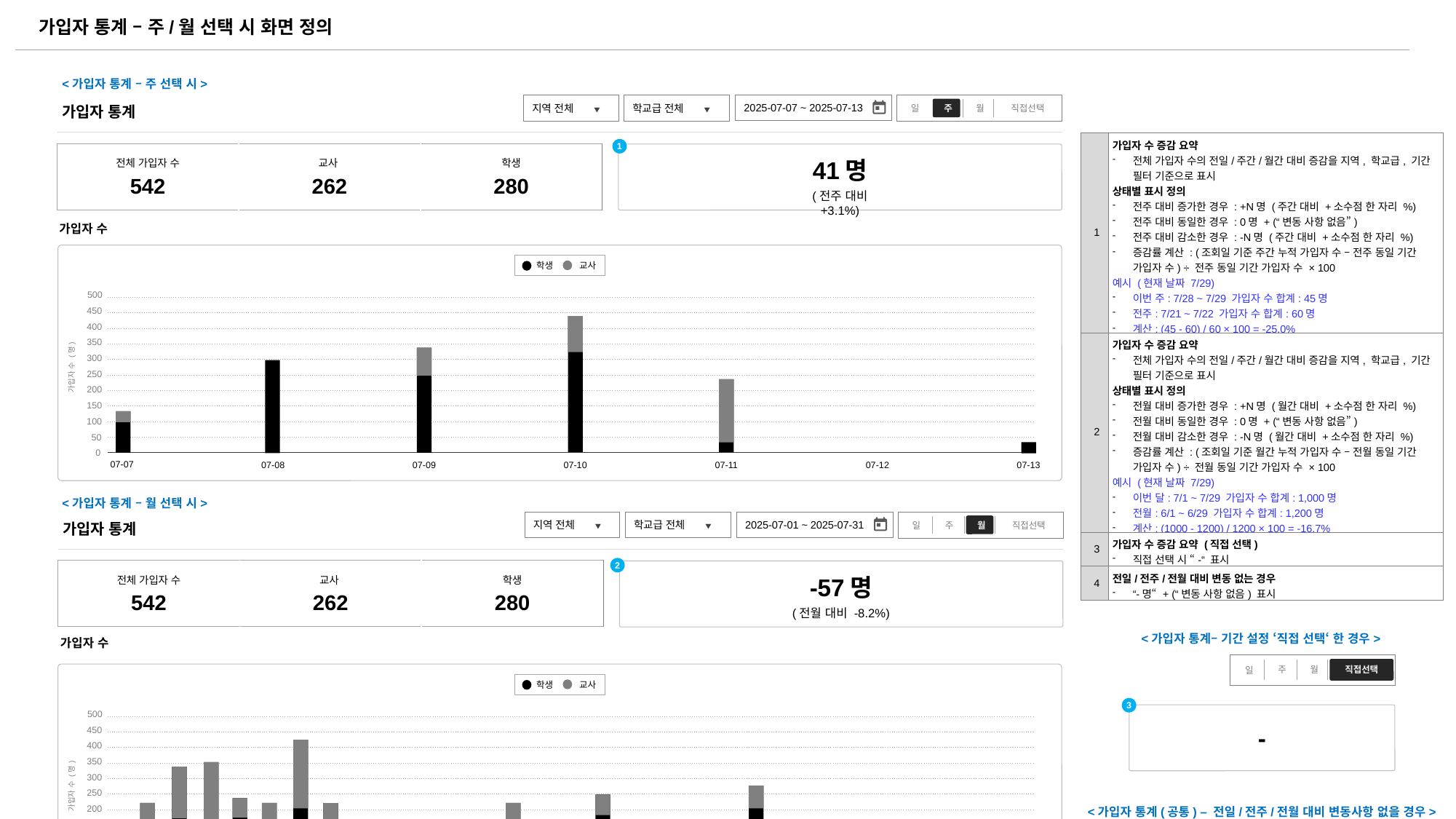

| Ver | Description |
| --- | --- |
| 3.2.1 | 가입자 통계 – 주/월 선택 시 화면 정의 추가 |
| 3.2.5 | <1>,<2> 전주,전월 증감 요약 내용 정의 추가 <3> 직접 선택 시 내용 정의 추가 <4> 전일/주/월 대비 변동 사항 없을 경우 내용 정의 추가 |
가입자 통계 – 주/월 선택 시 화면 정의
<가입자 통계 – 주 선택 시>
2025-07-07 ~ 2025-07-13

일
주
월
직접선택
지역 전체       ▼
학교급 전체       ▼

가입자 통계
| 1 | 가입자 수 증감 요약 전체 가입자 수의 전일/주간/월간 대비 증감을 지역, 학교급, 기간 필터 기준으로 표시 상태별 표시 정의 전주 대비 증가한 경우 : +N명 (주간 대비 +소수점 한 자리 %) 전주 대비 동일한 경우 : 0명 + (“변동 사항 없음”) 전주 대비 감소한 경우 : -N명 (주간 대비 +소수점 한 자리 %) 증감률 계산 : (조회일 기준 주간 누적 가입자 수 – 전주 동일 기간 가입자 수) ÷ 전주 동일 기간 가입자 수 × 100 예시 (현재 날짜 7/29) 이번 주: 7/28 ~ 7/29 가입자 수 합계: 45명 전주: 7/21 ~ 7/22 가입자 수 합계: 60명 계산: (45 - 60) / 60 × 100 = -25.0% ※ 기간 설정 주간은 월요일~일요일 고정 (단, 현재 날짜보다 미래 날짜 노출 불가) |
| --- | --- |
| 2 | 가입자 수 증감 요약 전체 가입자 수의 전일/주간/월간 대비 증감을 지역, 학교급, 기간 필터 기준으로 표시 상태별 표시 정의 전월 대비 증가한 경우 : +N명 (월간 대비 +소수점 한 자리 %) 전월 대비 동일한 경우 : 0명 + (“변동 사항 없음”) 전월 대비 감소한 경우 : -N명 (월간 대비 +소수점 한 자리 %) 증감률 계산 : (조회일 기준 월간 누적 가입자 수 – 전월 동일 기간 가입자 수) ÷ 전월 동일 기간 가입자 수 × 100 예시 (현재 날짜 7/29) 이번 달: 7/1 ~ 7/29 가입자 수 합계: 1,000명 전월: 6/1 ~ 6/29 가입자 수 합계: 1,200명 계산: (1000 - 1200) / 1200 × 100 = -16.7% ※ 기간 설정 월간은 1일~해당 월 마지막 일자 고정 (단, 현재 날짜보다 미래 날짜 노출 불가) |
| 3 | 가입자 수 증감 요약 (직접 선택) 직접 선택 시 “-“ 표시 |
| 4 | 전일/전주/전월 대비 변동 없는 경우 “-명“ + (“변동 사항 없음) 표시 |
1
| 전체 가입자 수 542 | 교사 262 | 학생 280 |
| --- | --- | --- |

41명
(전주 대비 +3.1%)
가입자 수

교사
학생

|  |
| --- |
|  |
|  |
|  |
|  |
|  |
|  |
|  |
|  |
|  |
|  |
500
450

400
350

300

가입자 수 (명)
250

200
150

100
50

0
07-07
07-08
07-13
07-09
07-10
07-11
07-12
<가입자 통계 – 월 선택 시>
2025-07-01 ~ 2025-07-31

일
주
월
직접선택
지역 전체       ▼
학교급 전체       ▼

가입자 통계
2
| 전체 가입자 수 542 | 교사 262 | 학생 280 |
| --- | --- | --- |

-57명
(전월 대비 -8.2%)
<가입자 통계– 기간 설정 ‘직접 선택‘ 한 경우>
가입자 수

일
주
월
직접선택

교사
학생

3
|  |
| --- |
|  |
|  |
|  |
|  |
|  |
|  |
|  |
|  |
|  |
|  |

500
-
450
400

350

300
가입자 수 (명)

250

200

<가입자 통계(공통) – 전일/전주/전월 대비 변동사항 없을 경우>

150

4

-명
(변동 사항 없음)

100
50

0
07-19
07-05
07-07
07-09
07-11
07-15
07-16
07-17
07-18
07-20
07-21
07-22
07-23
07-14
07-01
07-02
07-24
07-03
07-04
07-06
07-08
07-10
07-12
07-13
07-25
07-26
07-27
07-30
07-28
07-29
07-31